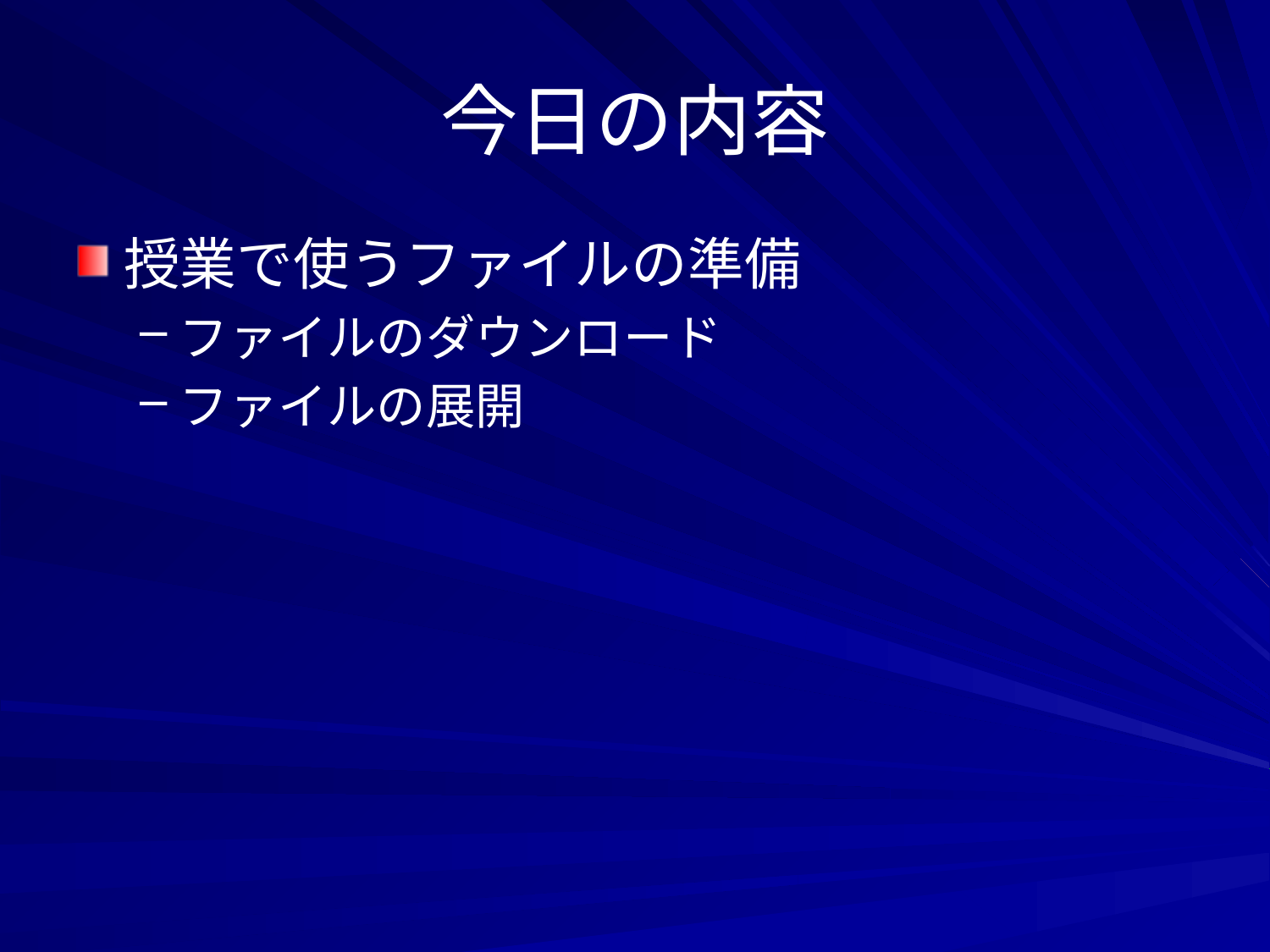

# 今日の内容
授業で使うファイルの準備
ファイルのダウンロード
ファイルの展開